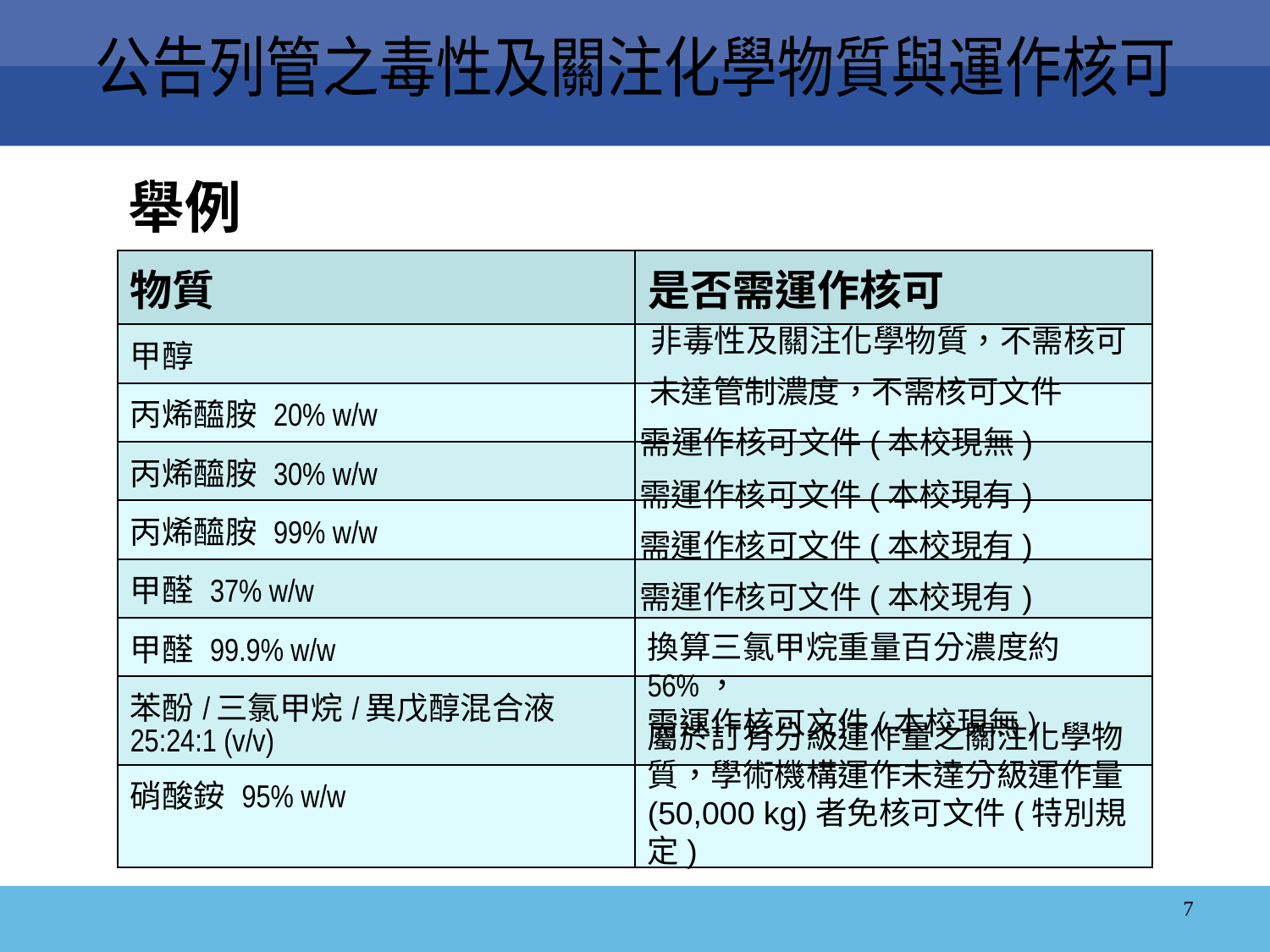

公告列管之毒性及關注化學物質與運作核可
舉例
| 物質 | 是否需運作核可 |
| --- | --- |
| 甲醇 |  |
| 丙烯醯胺 20% w/w |  |
| 丙烯醯胺 30% w/w |  |
| 丙烯醯胺 99% w/w |  |
| 甲醛 37% w/w |  |
| 甲醛 99.9% w/w |  |
| 苯酚/三氯甲烷/異戊醇混合液 25:24:1 (v/v) |  |
| 硝酸銨 95% w/w |  |
非毒性及關注化學物質，不需核可
未達管制濃度，不需核可文件
需運作核可文件(本校現無)
需運作核可文件(本校現有)
需運作核可文件(本校現有)
需運作核可文件(本校現有)
換算三氯甲烷重量百分濃度約56%，
需運作核可文件(本校現無)
屬於訂有分級運作量之關注化學物質，學術機構運作未達分級運作量(50,000 kg)者免核可文件(特別規定)
7